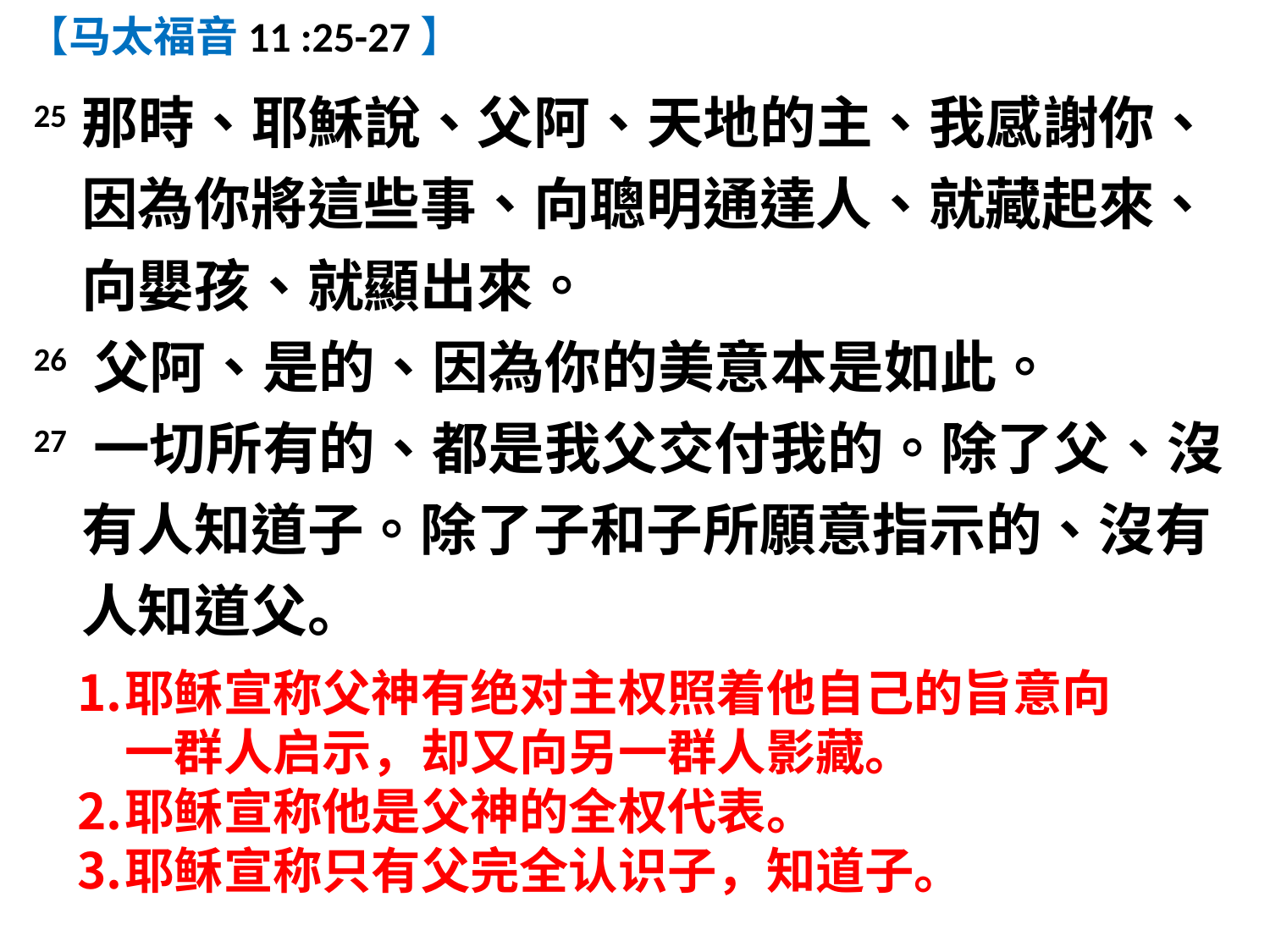

【马太福音11 :25-27】
25 那時、耶穌說、父阿、天地的主、我感謝你、因為你將這些事、向聰明通達人、就藏起來、向嬰孩、就顯出來。
26 父阿、是的、因為你的美意本是如此。
27 一切所有的、都是我父交付我的。除了父、沒有人知道子。除了子和子所願意指示的、沒有人知道父。
耶稣宣称父神有绝对主权照着他自己的旨意向一群人启示，却又向另一群人影藏。
耶稣宣称他是父神的全权代表。
耶稣宣称只有父完全认识子，知道子。